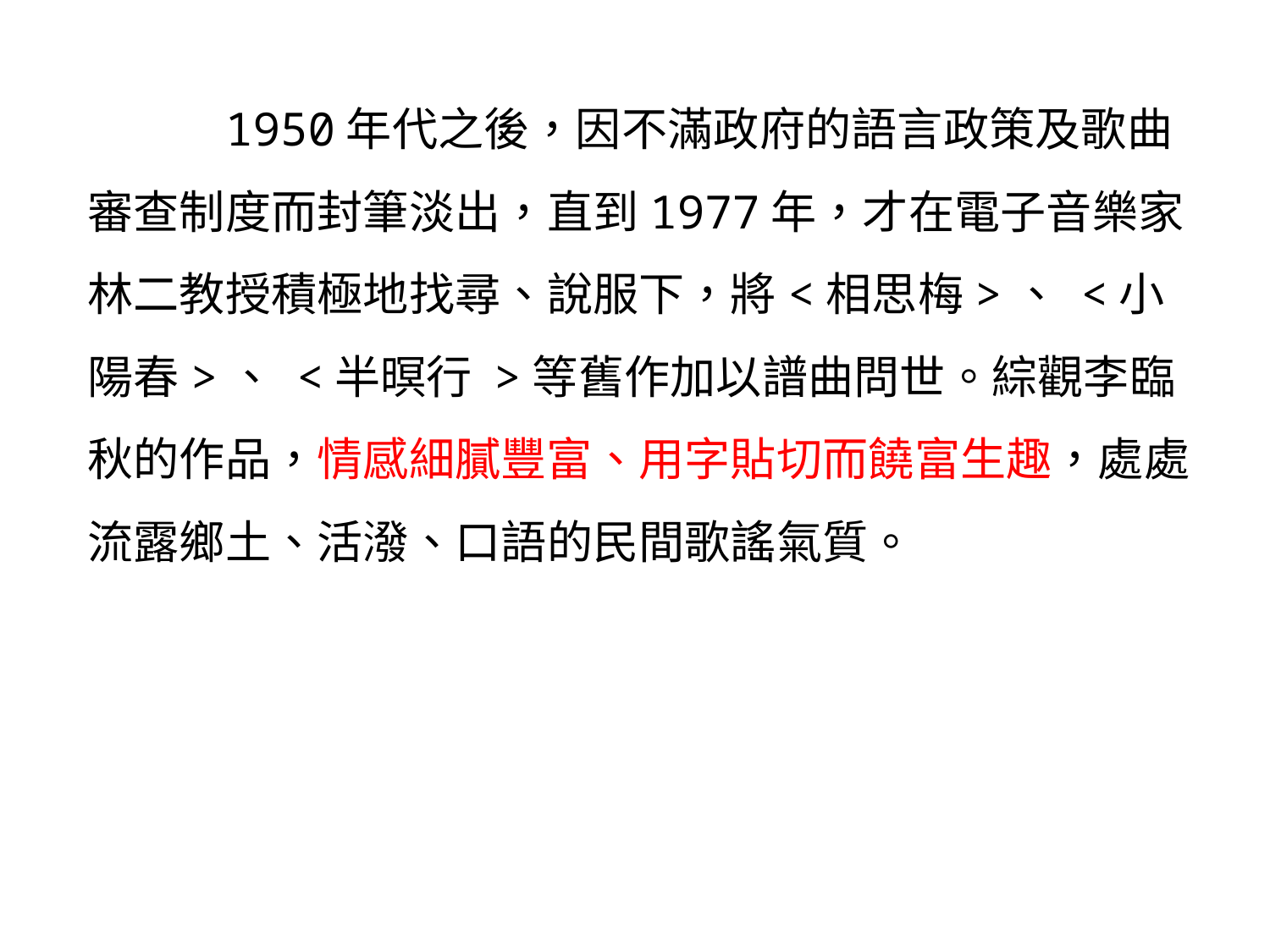

1950年代之後，因不滿政府的語言政策及歌曲審查制度而封筆淡出，直到1977年，才在電子音樂家林二教授積極地找尋、說服下，將<相思梅>、 <小陽春>、 <半暝行 >等舊作加以譜曲問世。綜觀李臨秋的作品，情感細膩豐富、用字貼切而饒富生趣，處處流露鄉土、活潑、口語的民間歌謠氣質。